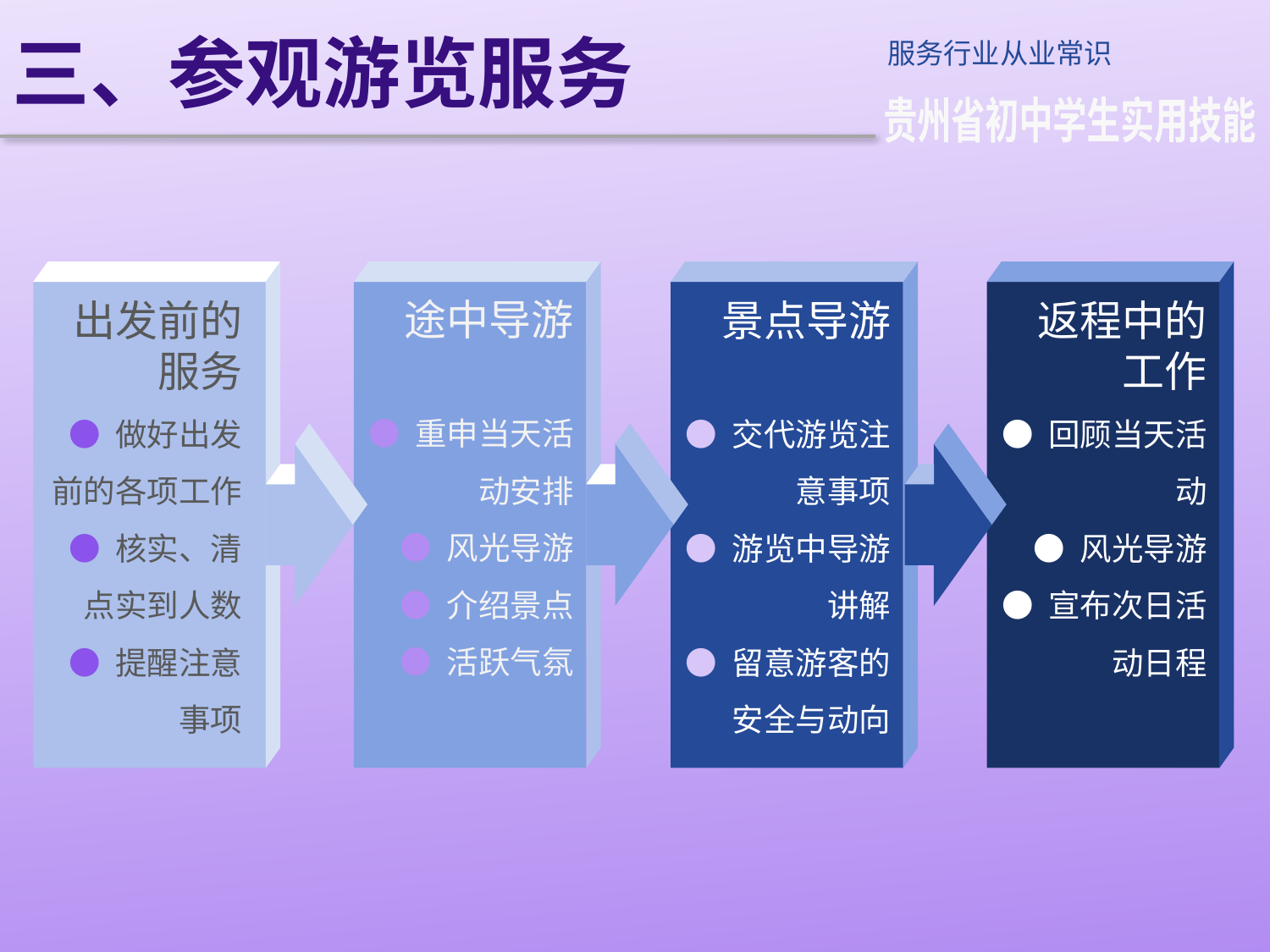

三、参观游览服务
服务行业从业常识
贵州省初中学生实用技能

途中导游

● 重申当天活动安排
● 风光导游
● 介绍景点
● 活跃气氛
出发前的服务
● 做好出发前的各项工作
● 核实、清点实到人数
● 提醒注意事项
景点导游

● 交代游览注意事项
● 游览中导游讲解
● 留意游客的安全与动向
返程中的工作
● 回顾当天活动
● 风光导游
● 宣布次日活动日程